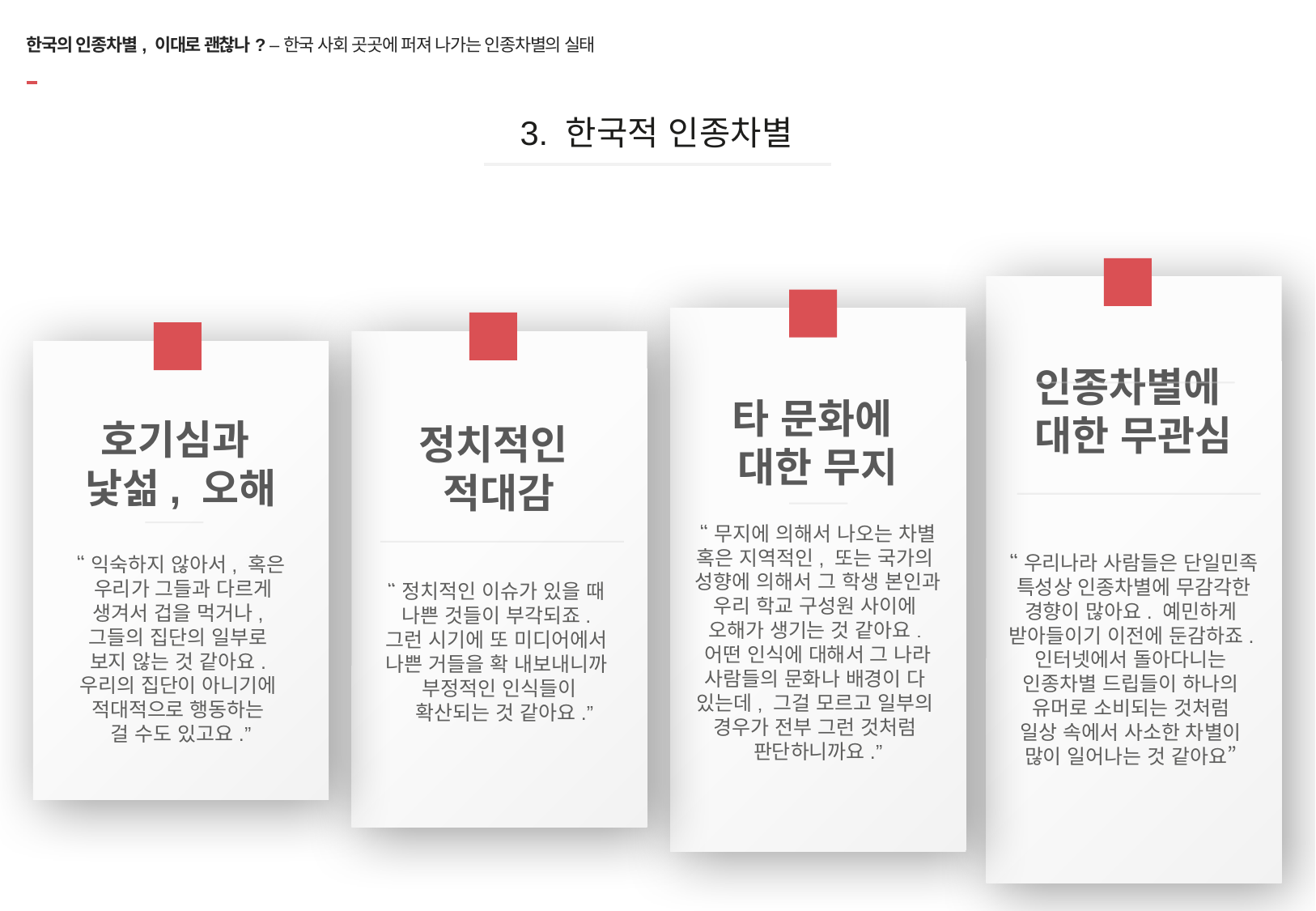

# 한국의 인종차별, 이대로 괜찮나? –한국 사회 곳곳에 퍼져 나가는 인종차별의 실태
3. 한국적 인종차별
04

인종차별에
대한 무관심

“우리나라 사람들은 단일민족 특성상 인종차별에 무감각한 경향이 많아요. 예민하게
받아들이기 이전에 둔감하죠.인터넷에서 돌아다니는
인종차별 드립들이 하나의
유머로 소비되는 것처럼
일상 속에서 사소한 차별이
많이 일어나는 것 같아요”

03

타 문화에
대한 무지

“무지에 의해서 나오는 차별 혹은 지역적인, 또는 국가의
성향에 의해서 그 학생 본인과 우리 학교 구성원 사이에
오해가 생기는 것 같아요.
어떤 인식에 대해서 그 나라 사람들의 문화나 배경이 다
있는데, 그걸 모르고 일부의
경우가 전부 그런 것처럼
판단하니까요.”

02
01

정치적인
적대감

“정치적인 이슈가 있을 때
나쁜 것들이 부각되죠.
그런 시기에 또 미디어에서
나쁜 거들을 확 내보내니까
부정적인 인식들이
 확산되는 것 같아요.”

호기심과
낯섦, 오해

“익숙하지 않아서, 혹은
 우리가 그들과 다르게
생겨서 겁을 먹거나,
그들의 집단의 일부로
보지 않는 것 같아요.
우리의 집단이 아니기에
적대적으로 행동하는
걸 수도 있고요.”